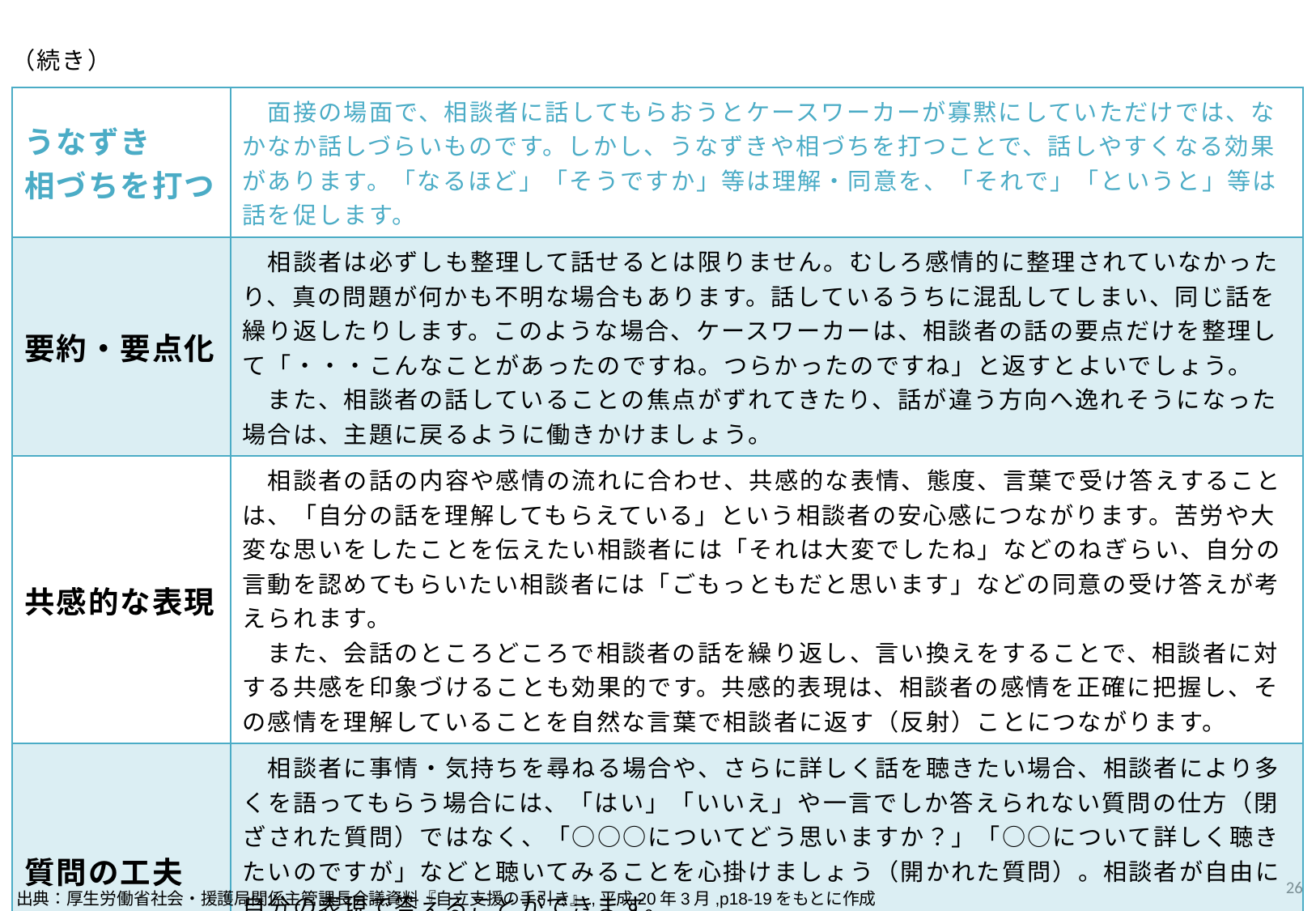

（続き）
| うなずき 相づちを打つ | 面接の場面で、相談者に話してもらおうとケースワーカーが寡黙にしていただけでは、なかなか話しづらいものです。しかし、うなずきや相づちを打つことで、話しやすくなる効果があります。「なるほど」「そうですか」等は理解・同意を、「それで」「というと」等は話を促します。 |
| --- | --- |
| 要約・要点化 | 相談者は必ずしも整理して話せるとは限りません。むしろ感情的に整理されていなかったり、真の問題が何かも不明な場合もあります。話しているうちに混乱してしまい、同じ話を繰り返したりします。このような場合、ケースワーカーは、相談者の話の要点だけを整理して「・・・こんなことがあったのですね。つらかったのですね」と返すとよいでしょう。 　また、相談者の話していることの焦点がずれてきたり、話が違う方向へ逸れそうになった場合は、主題に戻るように働きかけましょう。 |
| 共感的な表現 | 相談者の話の内容や感情の流れに合わせ、共感的な表情、態度、言葉で受け答えすることは、「自分の話を理解してもらえている」という相談者の安心感につながります。苦労や大変な思いをしたことを伝えたい相談者には「それは大変でしたね」などのねぎらい、自分の言動を認めてもらいたい相談者には「ごもっともだと思います」などの同意の受け答えが考えられます。 　また、会話のところどころで相談者の話を繰り返し、言い換えをすることで、相談者に対する共感を印象づけることも効果的です。共感的表現は、相談者の感情を正確に把握し、その感情を理解していることを自然な言葉で相談者に返す（反射）ことにつながります。 |
| 質問の工夫 | 相談者に事情・気持ちを尋ねる場合や、さらに詳しく話を聴きたい場合、相談者により多くを語ってもらう場合には、「はい」「いいえ」や一言でしか答えられない質問の仕方（閉ざされた質問）ではなく、「○○○についてどう思いますか？」「○○について詳しく聴きたいのですが」などと聴いてみることを心掛けましょう（開かれた質問）。相談者が自由に自分の表現で答えることができます。 　一方で、事実確認を行う場合には、閉ざされた質問が有効なこともあります。開かれた質問を基本にしながら、状況に応じて閉ざされた質問を交えましょう。 |
26
出典：厚生労働省社会・援護局関係主管課長会議資料『自立支援の手引き』,平成20年3月,p18-19をもとに作成